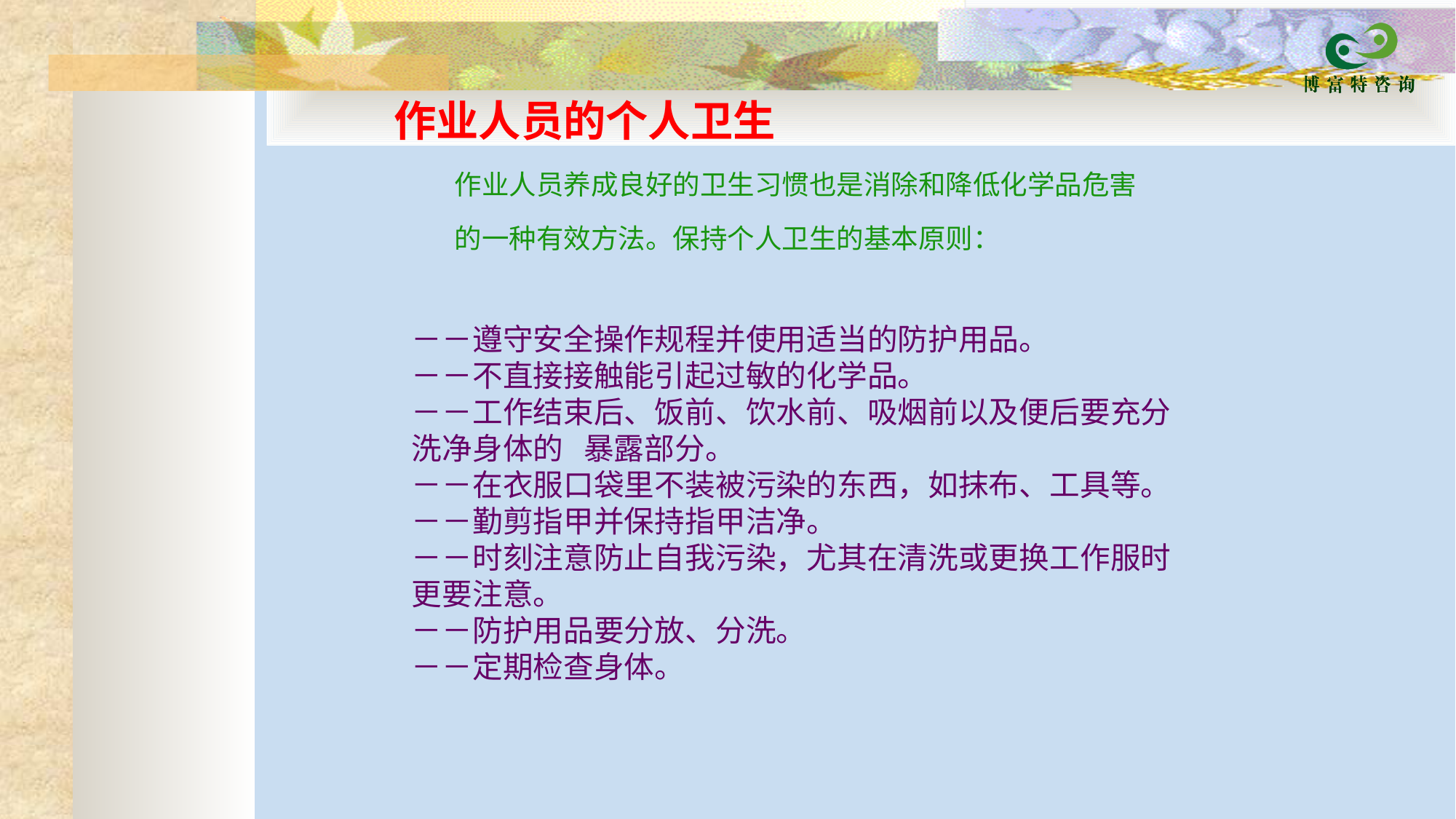

作业人员的个人卫生
作业人员养成良好的卫生习惯也是消除和降低化学品危害的一种有效方法。保持个人卫生的基本原则：
－－遵守安全操作规程并使用适当的防护用品。
－－不直接接触能引起过敏的化学品。
－－工作结束后、饭前、饮水前、吸烟前以及便后要充分洗净身体的   暴露部分。
－－在衣服口袋里不装被污染的东西，如抹布、工具等。
－－勤剪指甲并保持指甲洁净。
－－时刻注意防止自我污染，尤其在清洗或更换工作服时更要注意。
－－防护用品要分放、分洗。
－－定期检查身体。